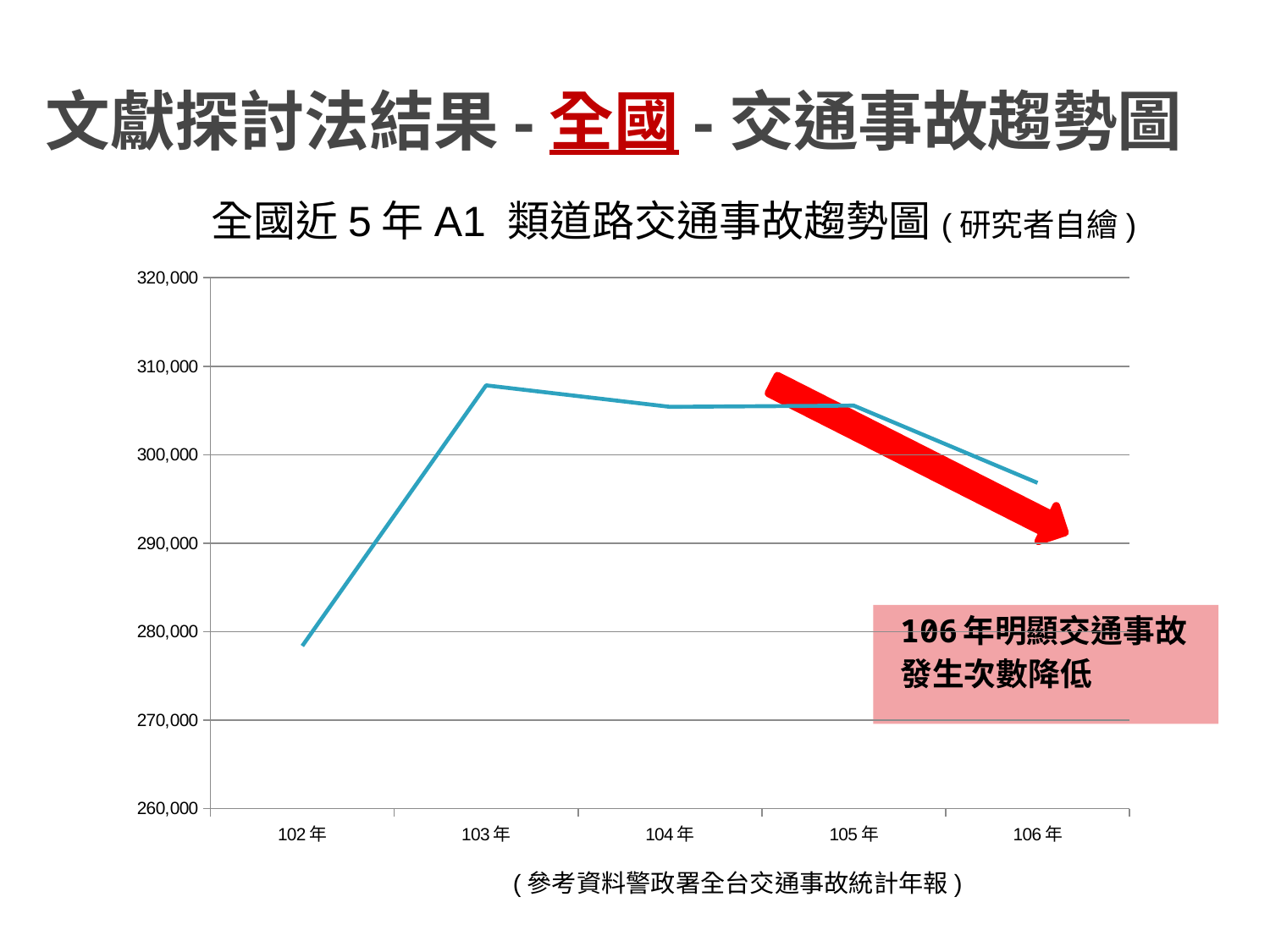

# 文獻探討法結果-全國-交通事故趨勢圖
全國近5年A1 類道路交通事故趨勢圖(研究者自繪)

### Chart

| Category |  |
|---|---|
| 102年 | 278388.0 |
| 103年 | 307842.0 |
| 104年 | 305413.0 |
| 105年 | 305556.0 |
| 106年 | 296826.0 |
106年明顯交通事故
發生次數降低
(參考資料警政署全台交通事故統計年報)